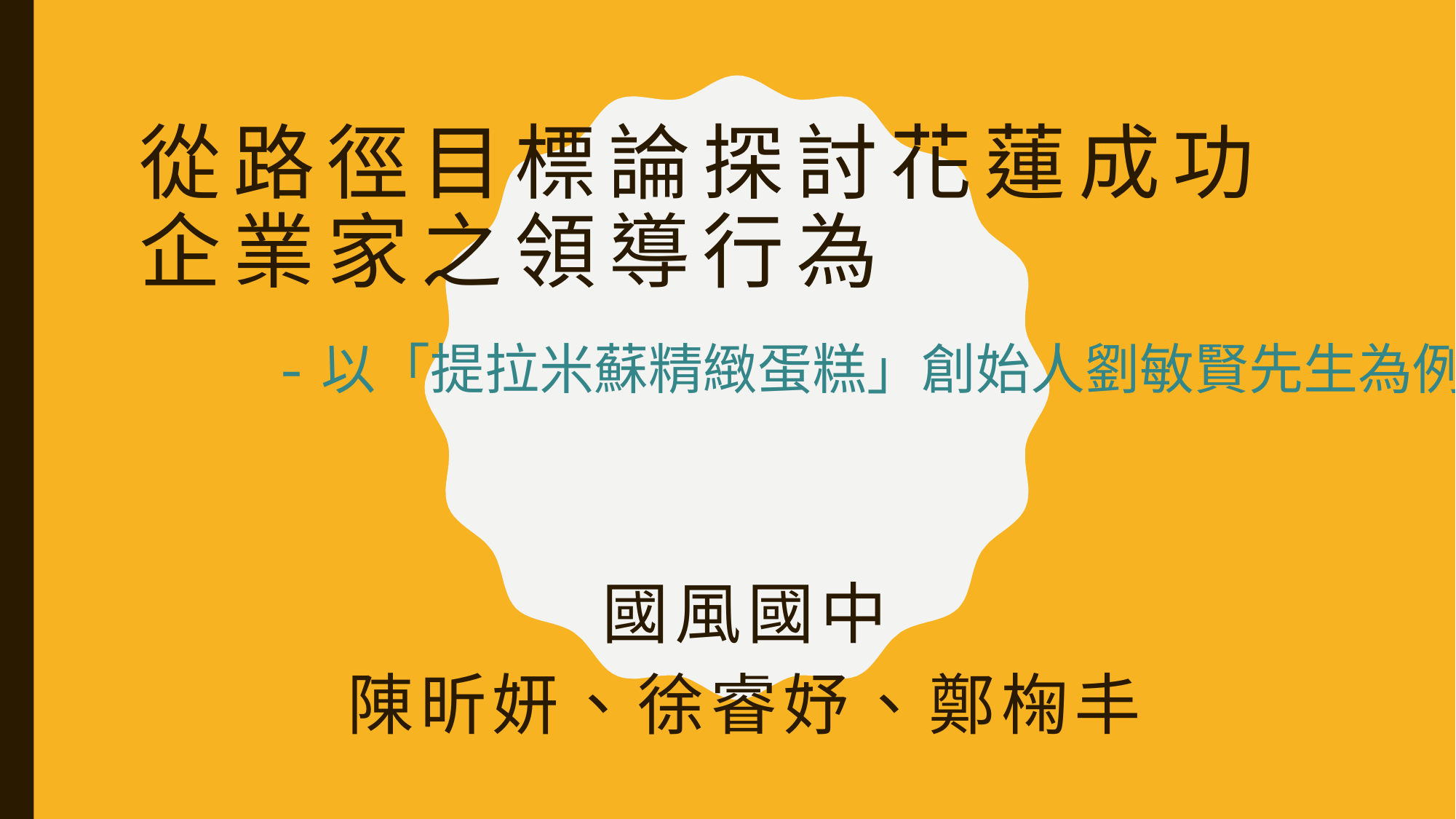

# 從路徑目標論探討花蓮成功企業家之領導行為
-以「提拉米蘇精緻蛋糕」創始人劉敏賢先生為例
國風國中
陳昕妍、徐睿妤、鄭椈丰